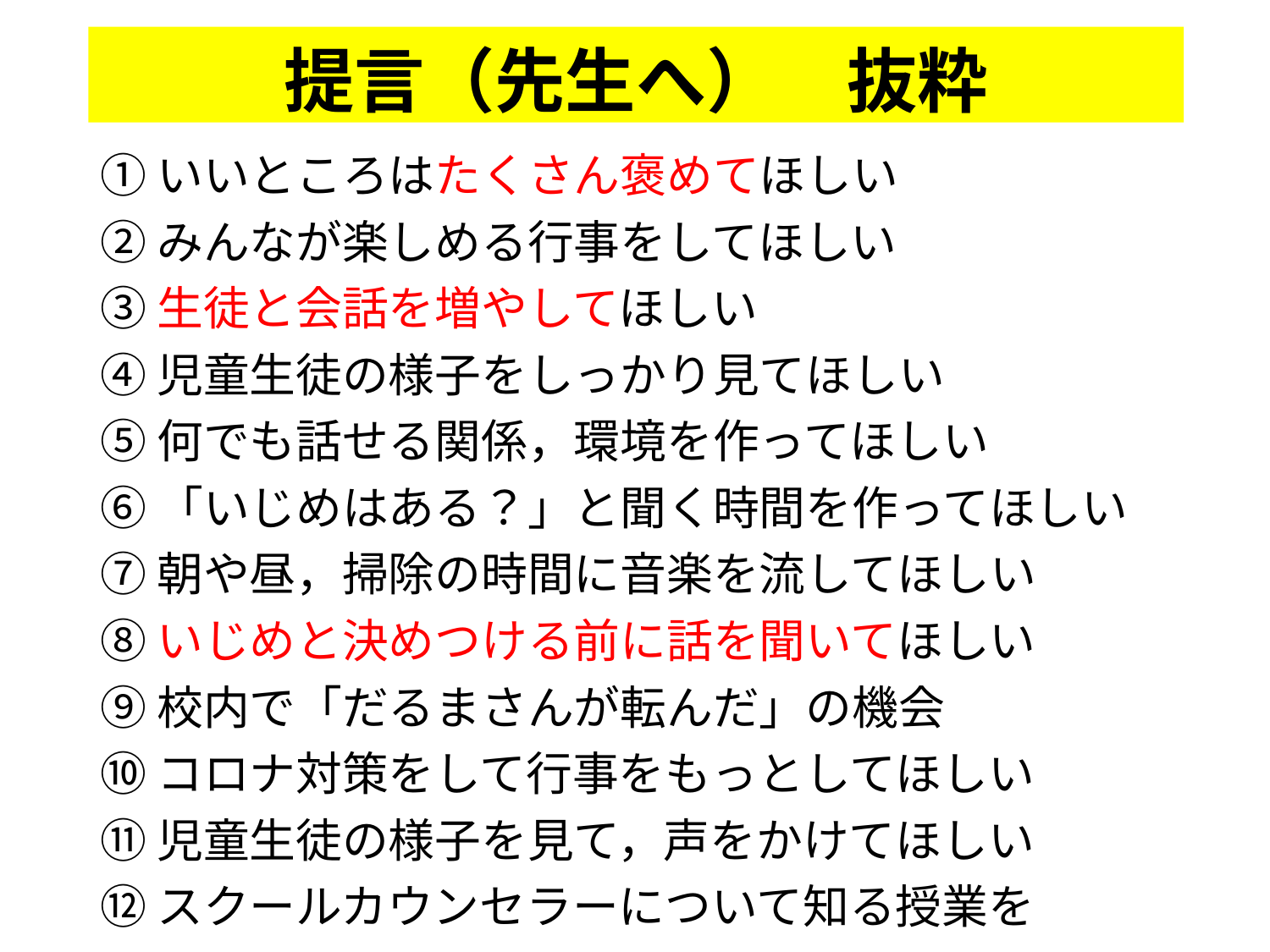

# 提言（先生へ）　抜粋
①いいところはたくさん褒めてほしい
②みんなが楽しめる行事をしてほしい
③生徒と会話を増やしてほしい
④児童生徒の様子をしっかり見てほしい
⑤何でも話せる関係，環境を作ってほしい
⑥「いじめはある？」と聞く時間を作ってほしい
⑦朝や昼，掃除の時間に音楽を流してほしい
➇いじめと決めつける前に話を聞いてほしい
⑨校内で「だるまさんが転んだ」の機会
⑩コロナ対策をして行事をもっとしてほしい
⑪児童生徒の様子を見て，声をかけてほしい
⑫スクールカウンセラーについて知る授業を